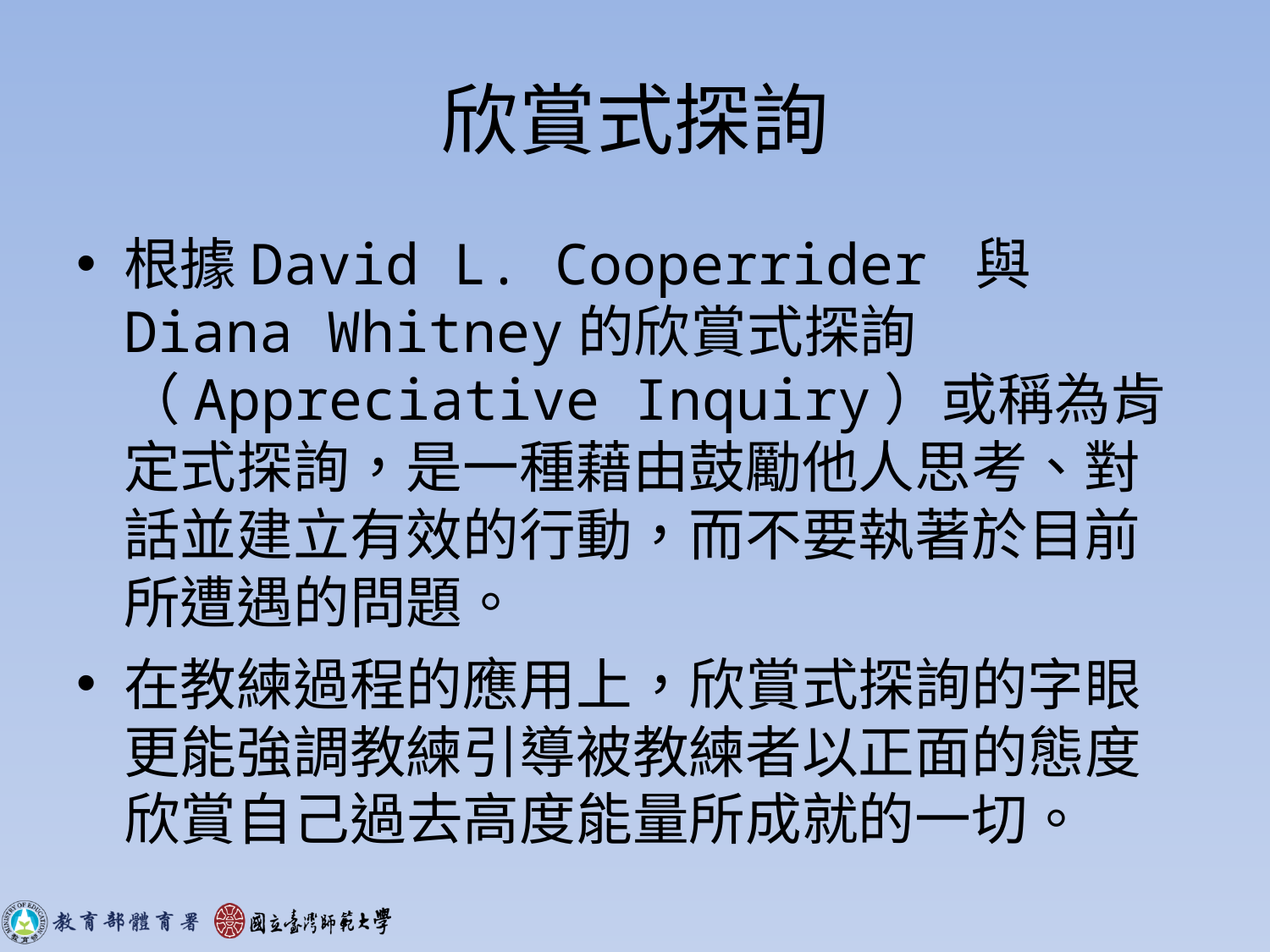

# 欣賞式探詢
根據David L. Cooperrider 與 Diana Whitney的欣賞式探詢（Appreciative Inquiry）或稱為肯定式探詢，是一種藉由鼓勵他人思考、對話並建立有效的行動，而不要執著於目前所遭遇的問題。
在教練過程的應用上，欣賞式探詢的字眼更能強調教練引導被教練者以正面的態度欣賞自己過去高度能量所成就的一切。